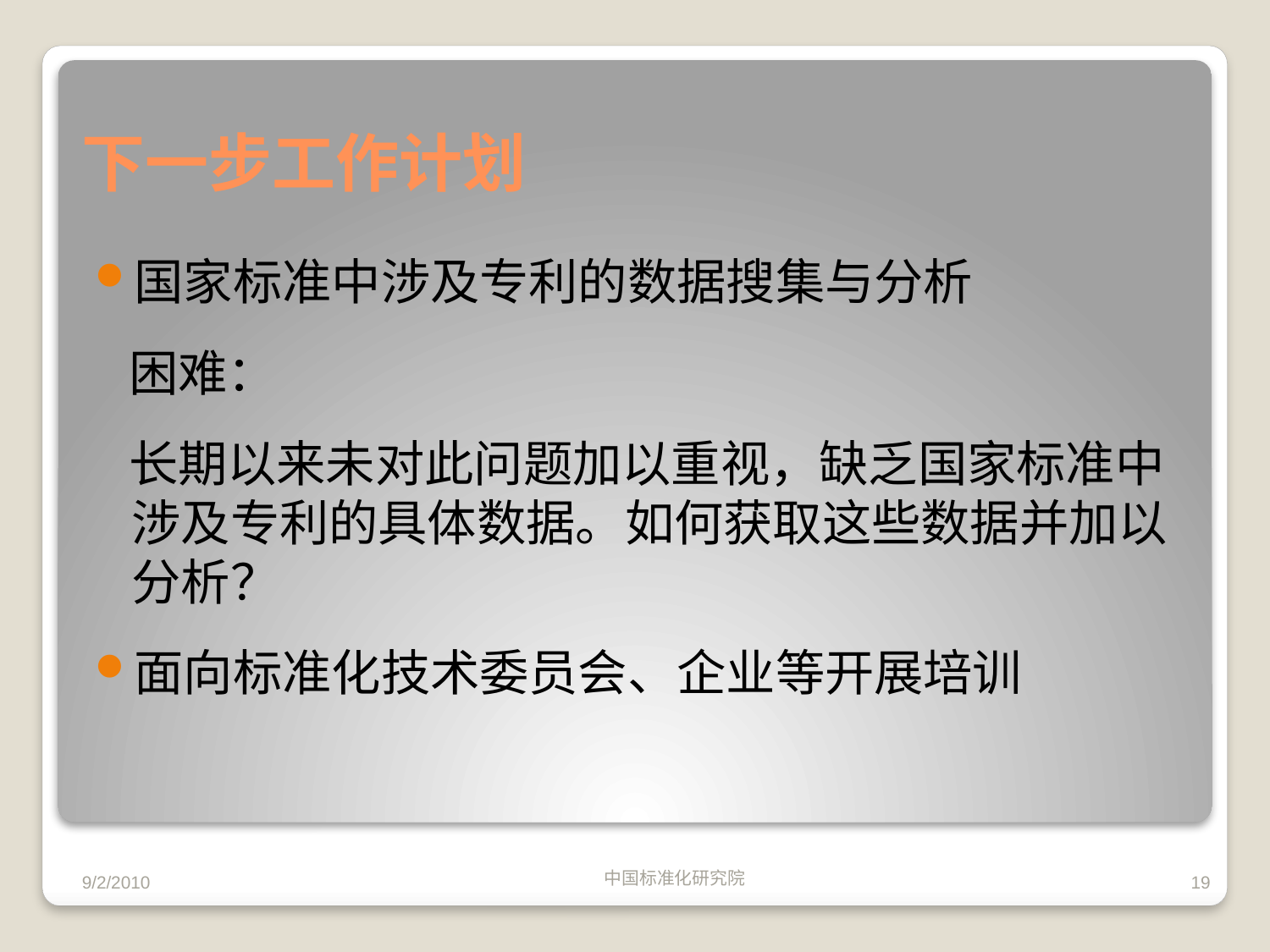

# 下一步工作计划
国家标准中涉及专利的数据搜集与分析
  困难：
  长期以来未对此问题加以重视，缺乏国家标准中涉及专利的具体数据。如何获取这些数据并加以分析？
面向标准化技术委员会、企业等开展培训
9/2/2010
中国标准化研究院
19